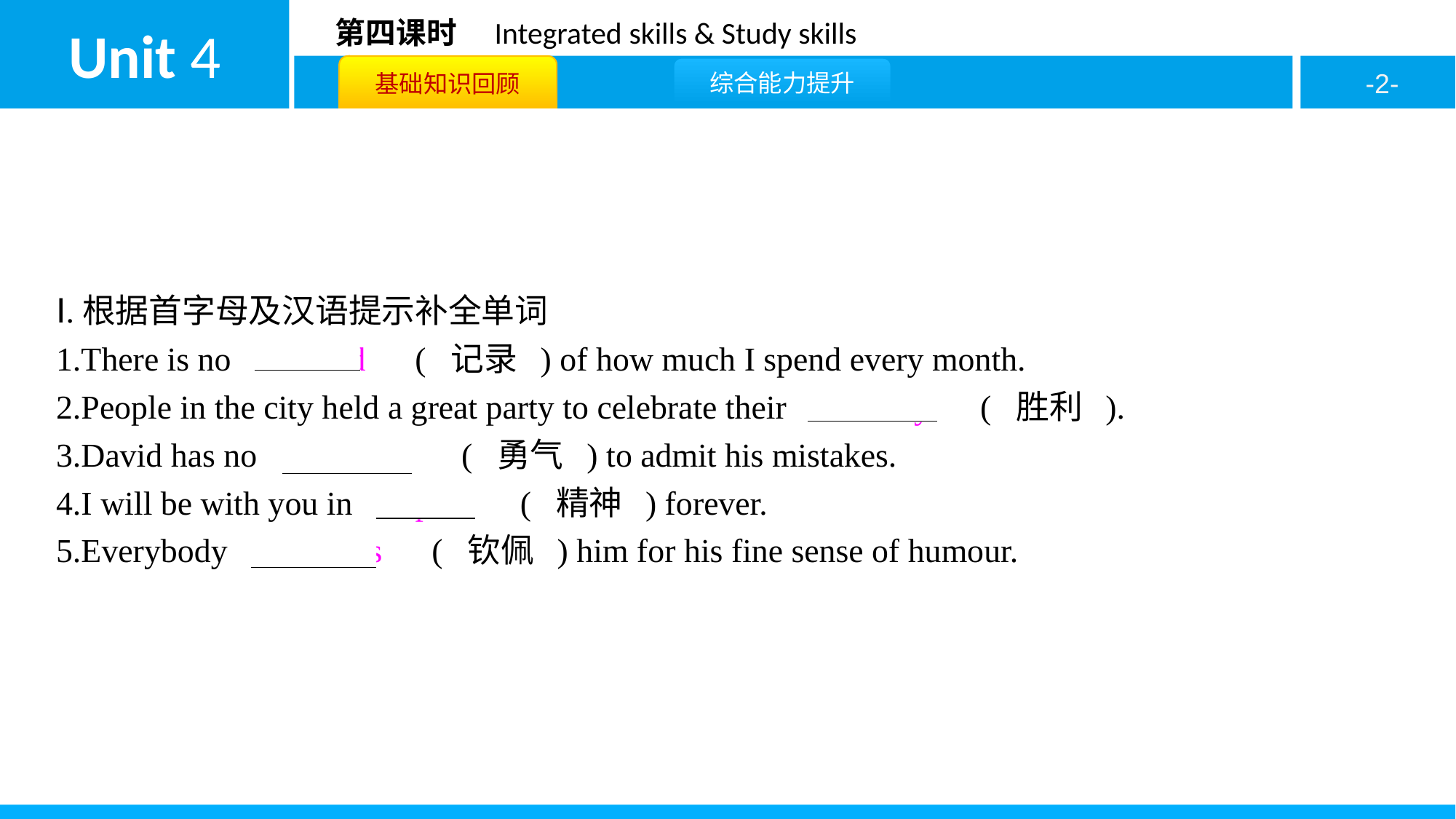

Ⅰ.根据首字母及汉语提示补全单词
1.There is no　record　(  记录  ) of how much I spend every month.
2.People in the city held a great party to celebrate their　victory　(  胜利  ).
3.David has no　courage　(  勇气  ) to admit his mistakes.
4.I will be with you in　spirit　(  精神  ) forever.
5.Everybody　admires　(  钦佩  ) him for his fine sense of humour.